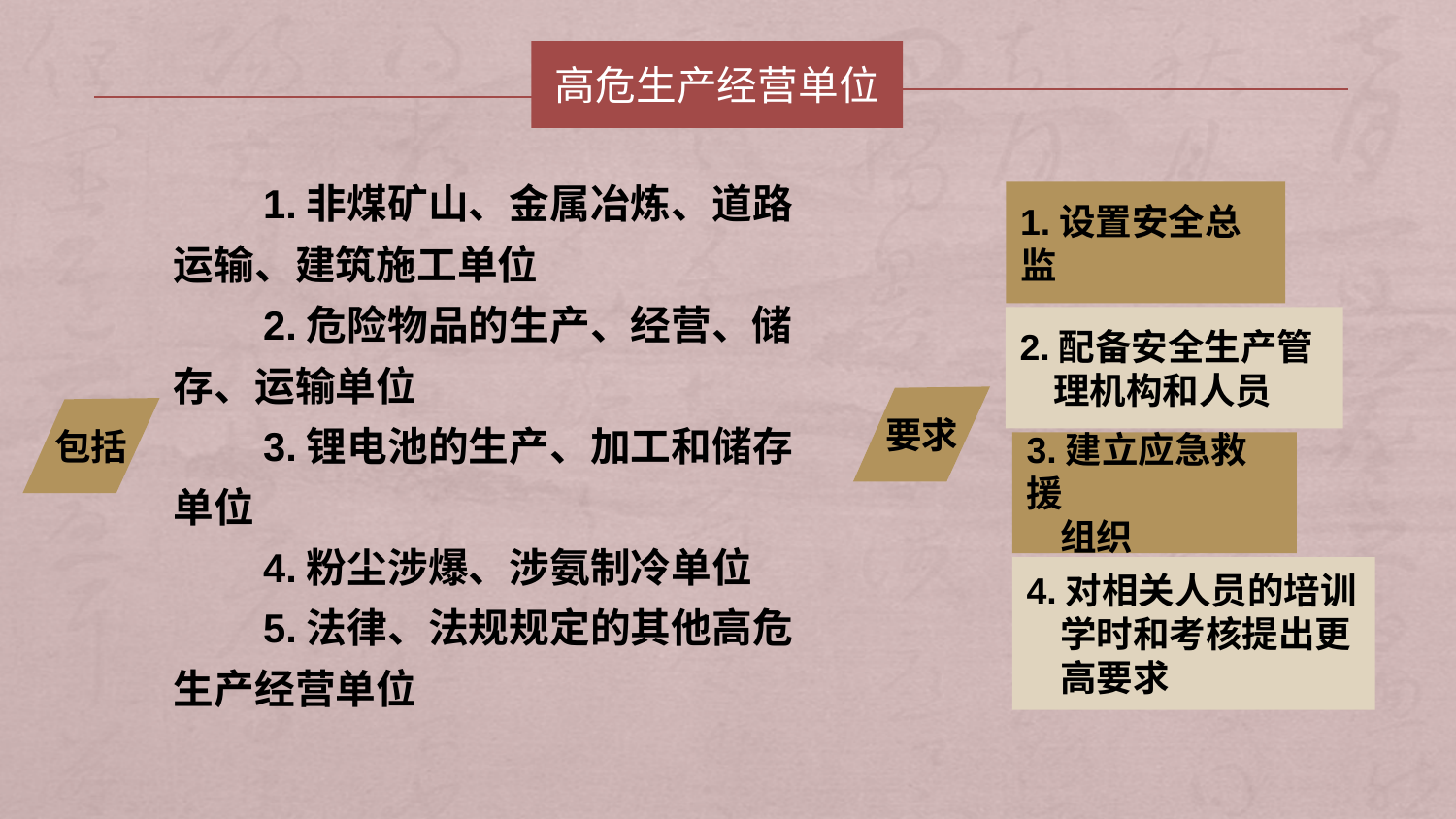

高危生产经营单位

        1.非煤矿山、金属冶炼、道路运输、建筑施工单位
        2.危险物品的生产、经营、储存、运输单位
        3.锂电池的生产、加工和储存单位
        4.粉尘涉爆、涉氨制冷单位
        5.法律、法规规定的其他高危生产经营单位
1.设置安全总监

2.配备安全生产管
   理机构和人员

要求
包括
3.建立应急救援
   组织
4.对相关人员的培训
   学时和考核提出更
   高要求